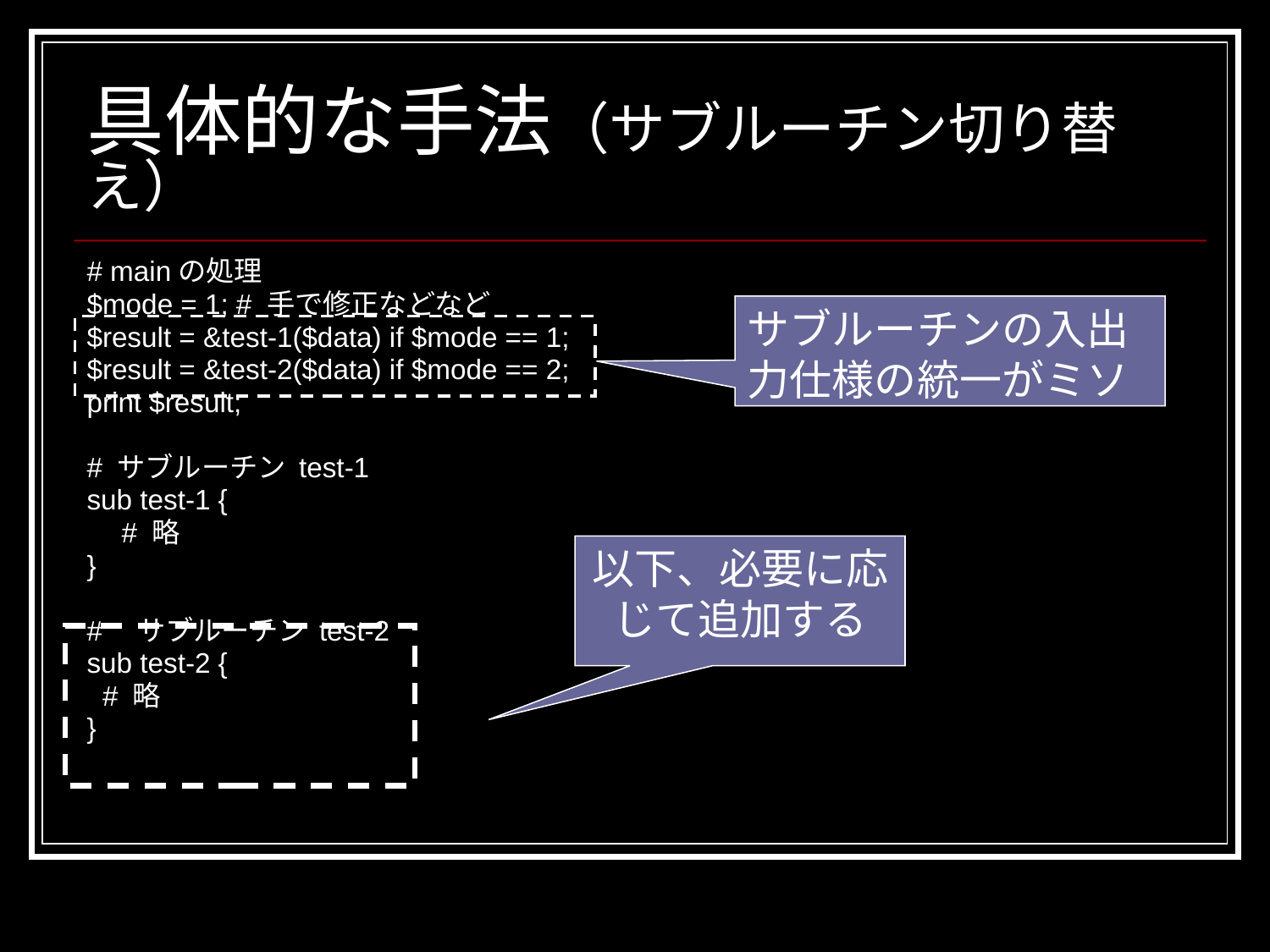

# 具体的な手法（サブルーチン切り替え）
# mainの処理
$mode = 1; # 手で修正などなど
$result = &test-1($data) if $mode == 1;
$result = &test-2($data) if $mode == 2;
print $result;

# サブルーチン test-1
sub test-1 {
　# 略
}

#　サブルーチン test-2
sub test-2 {
  # 略
}
サブルーチンの入出力仕様の統一がミソ

以下、必要に応じて追加する